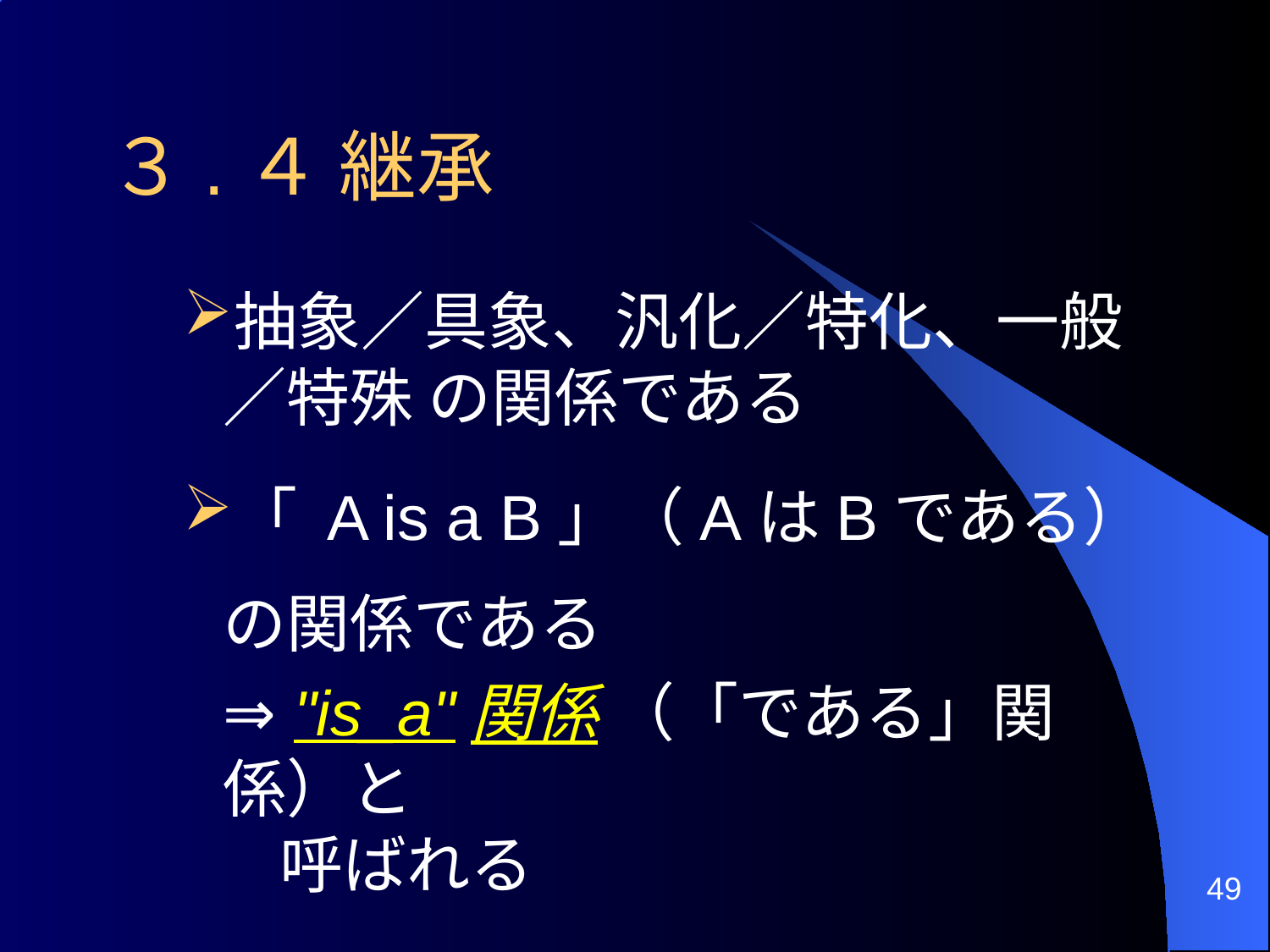

# ３.４ 継承
抽象／具象、汎化／特化、一般／特殊 の関係である
「 A is a B」（AはBである）の関係である
	⇒ "is_a"関係 （「である」関係）と
    呼ばれる
49